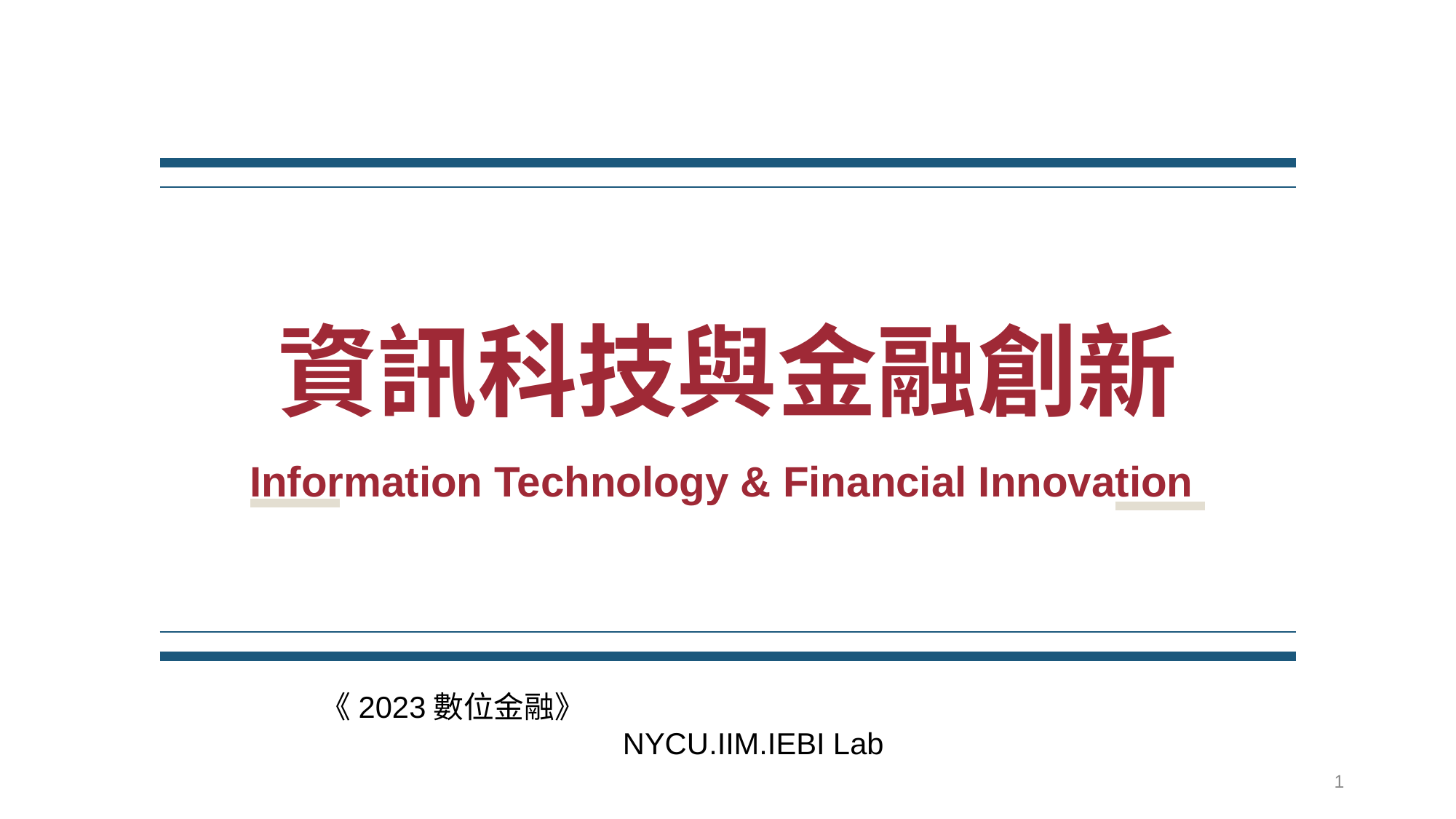

# 資訊科技與金融創新 Information Technology & Financial Innovation
《2023數位金融》
 NYCU.IIM.IEBI Lab
1